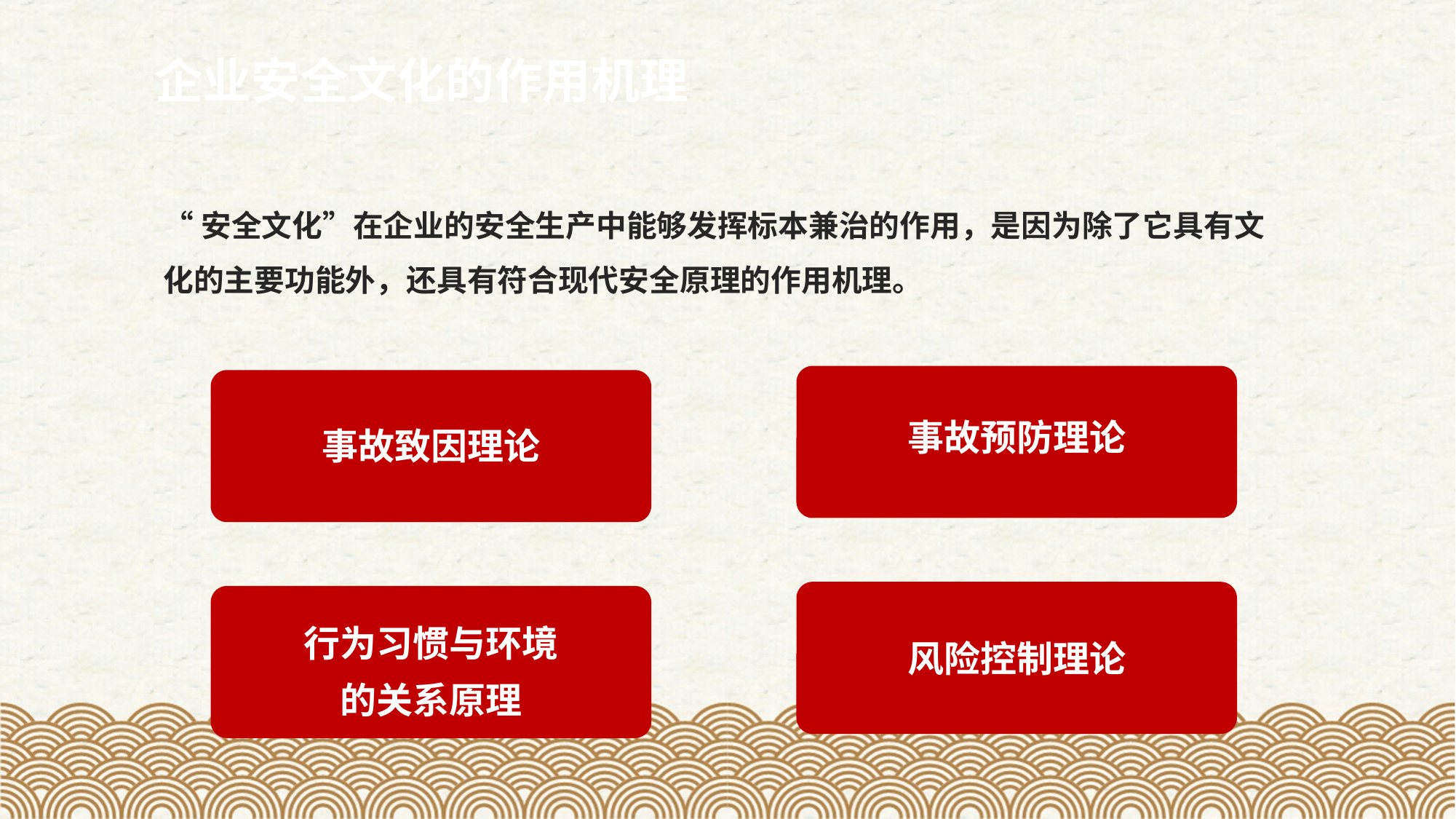

企业安全文化的作用机理
“安全文化”在企业的安全生产中能够发挥标本兼治的作用，是因为除了它具有文化的主要功能外，还具有符合现代安全原理的作用机理。

事故预防理论
事故致因理论

行为习惯与环境的关系原理
风险控制理论